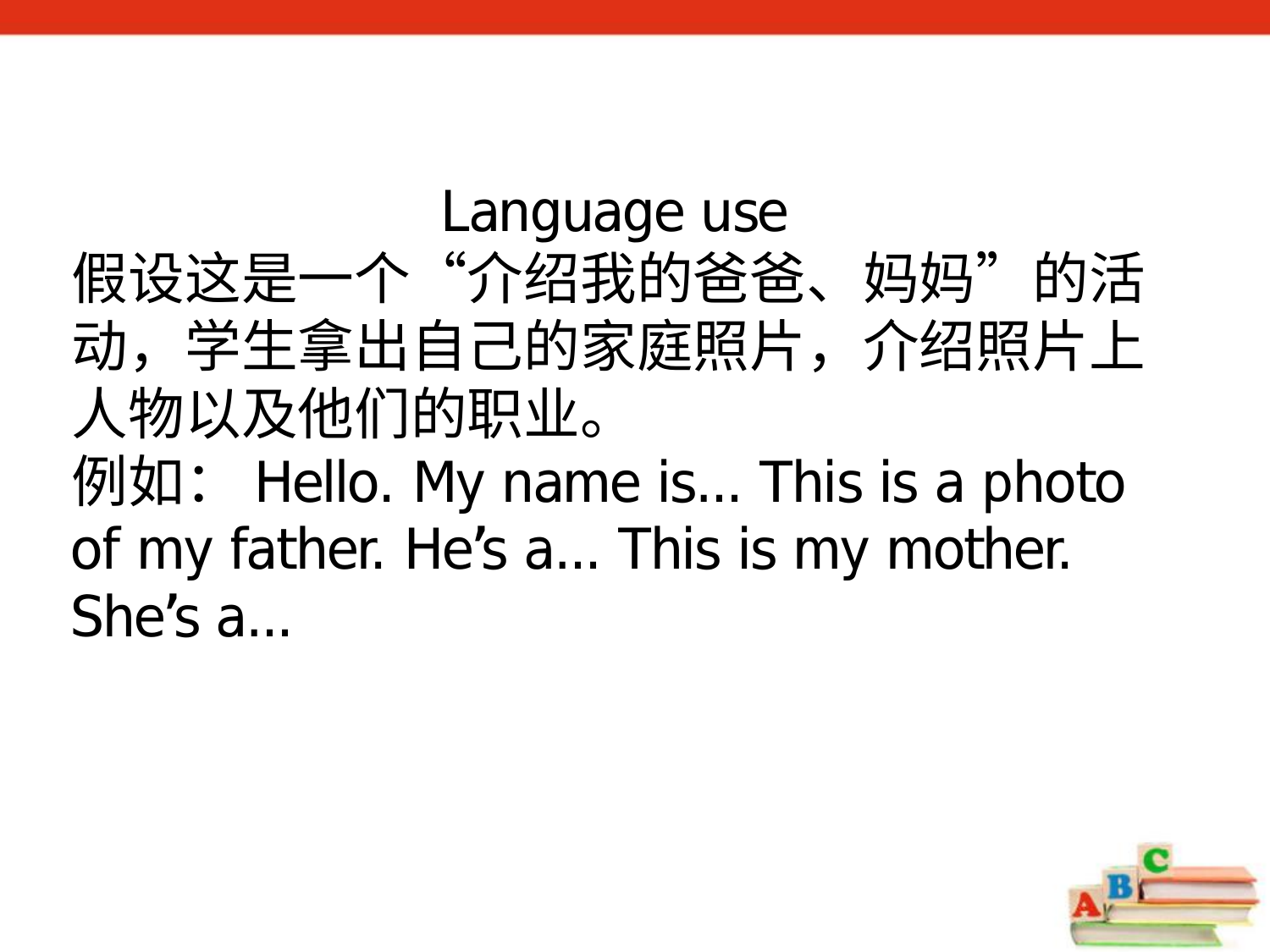

Language use
假设这是一个“介绍我的爸爸、妈妈”的活动，学生拿出自己的家庭照片，介绍照片上人物以及他们的职业。
例如：Hello. My name is… This is a photo of my father. He’s a… This is my mother. She’s a…